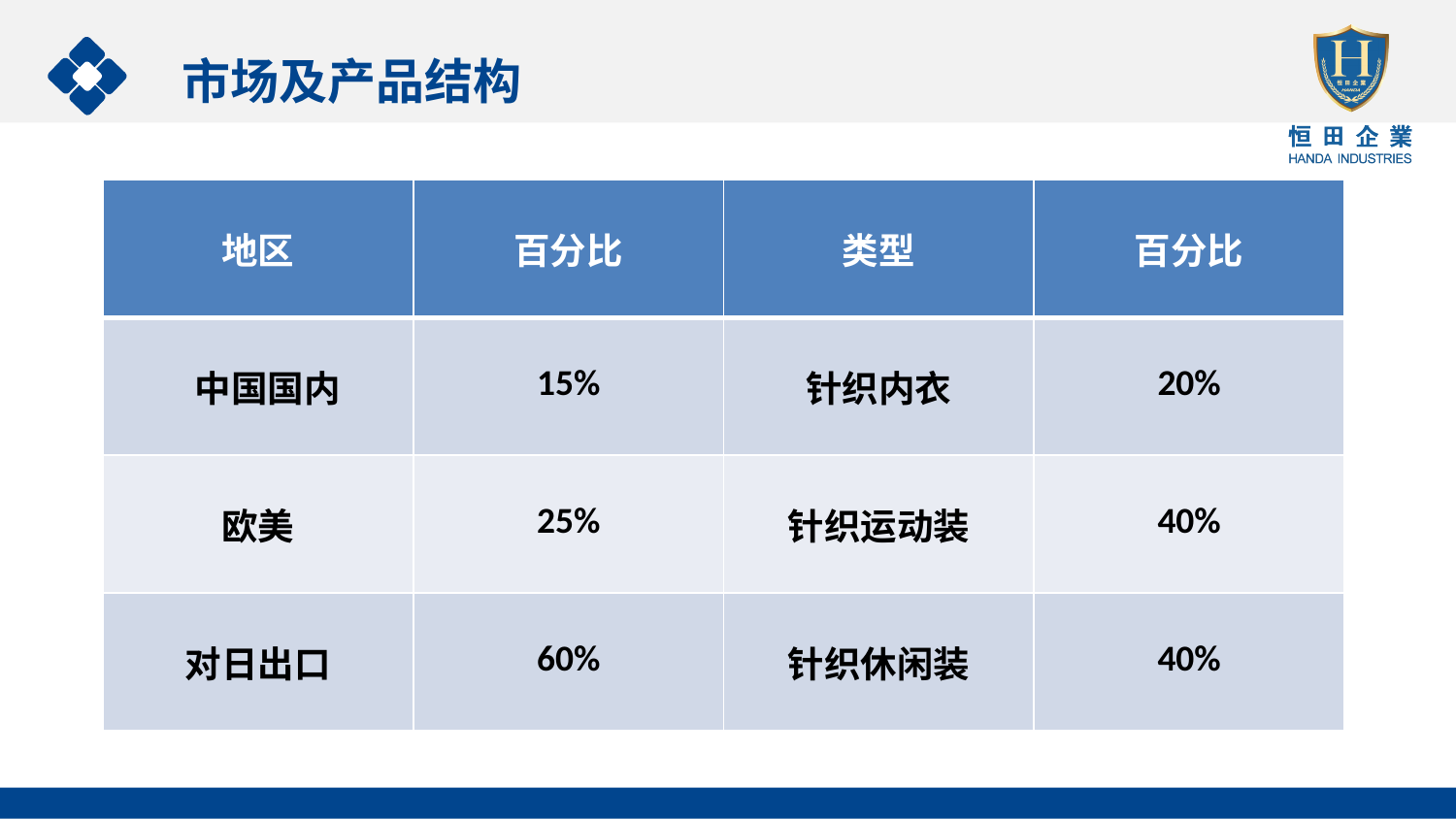

市场及产品结构
| 地区 | 百分比 | 类型 | 百分比 |
| --- | --- | --- | --- |
| 中国国内 | 15% | 针织内衣 | 20% |
| 欧美 | 25% | 针织运动装 | 40% |
| 对日出口 | 60% | 针织休闲装 | 40% |